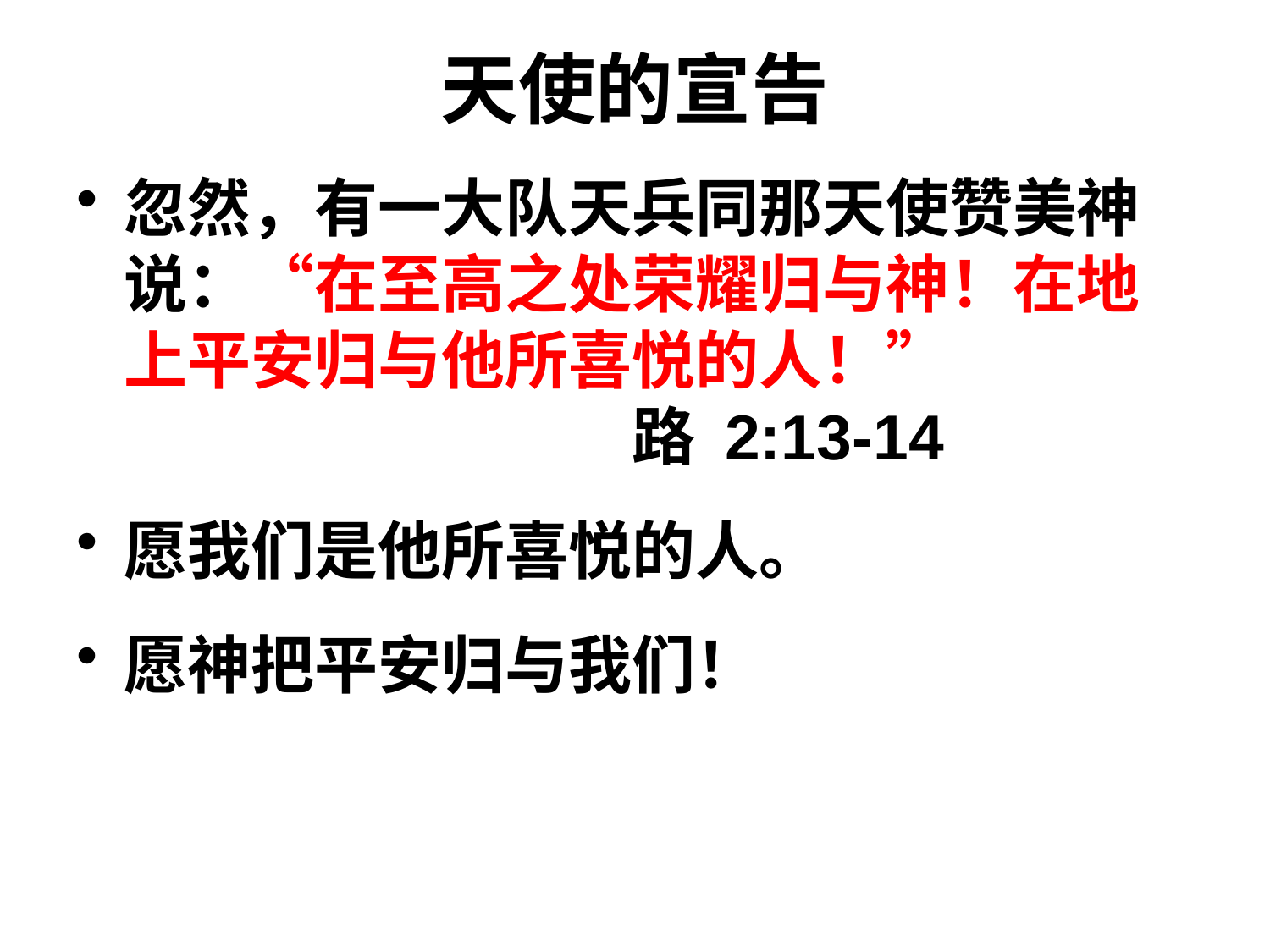

# 天使的宣告
忽然，有一大队天兵同那天使赞美神说：“在至高之处荣耀归与神！在地上平安归与他所喜悦的人！” 						路 2:13-14
愿我们是他所喜悦的人。
愿神把平安归与我们！